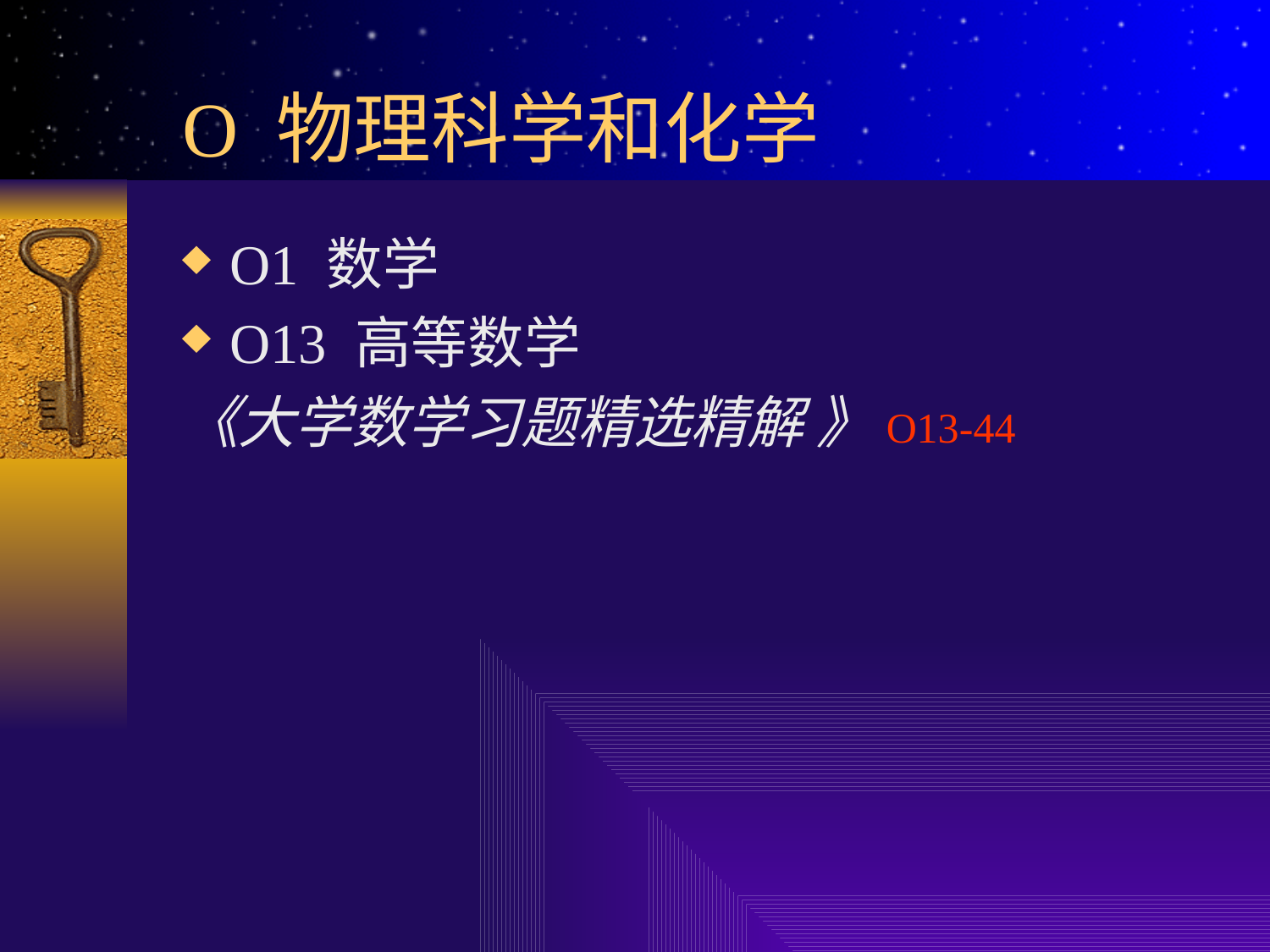

# O 物理科学和化学
O1 数学
O13 高等数学
《大学数学习题精选精解 》O13-44